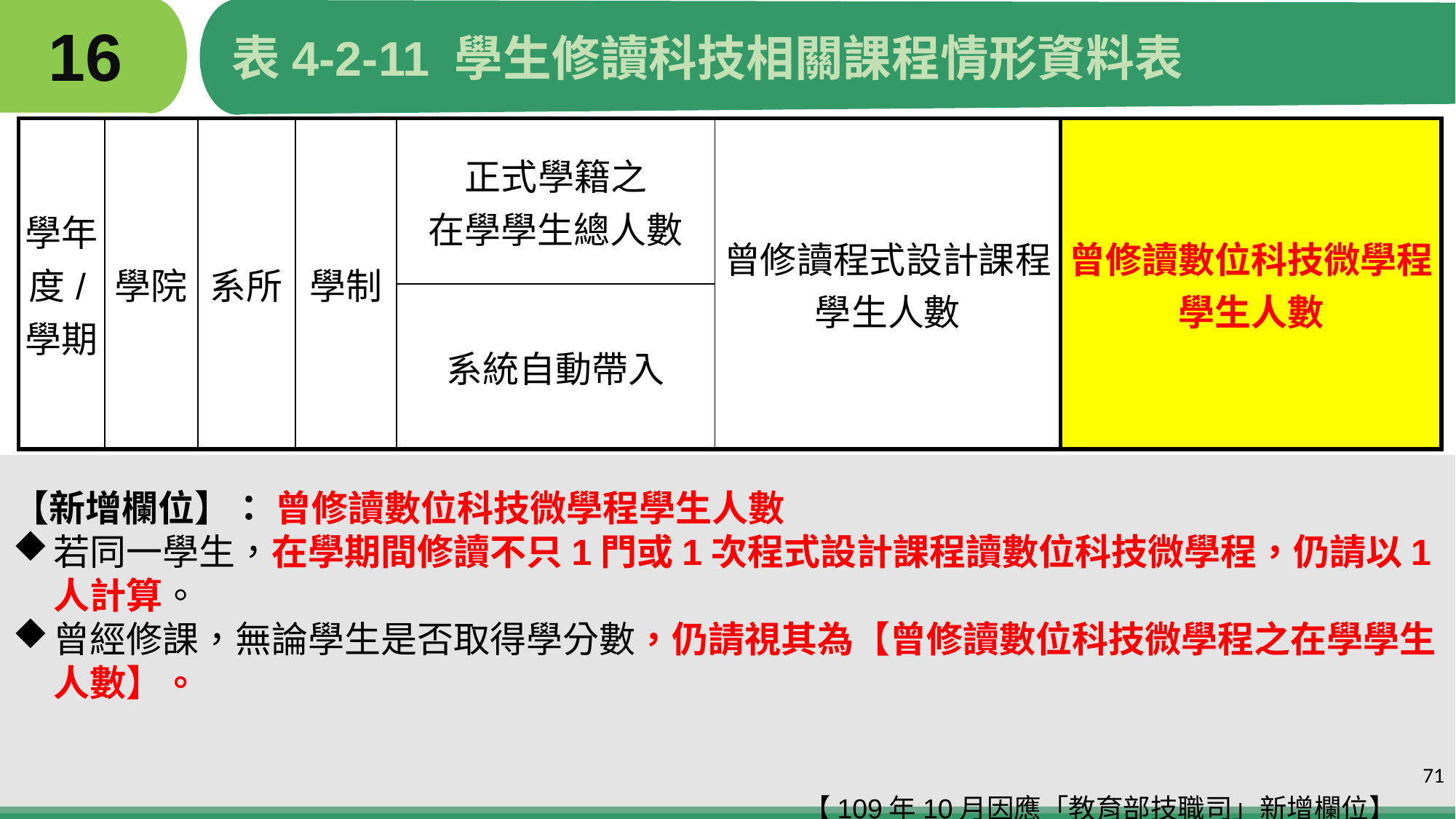

# 16
表4-2-11 學生修讀科技相關課程情形資料表
| 學年度/學期 | 學院 | 系所 | 學制 | 正式學籍之 在學學生總人數 | 曾修讀程式設計課程 學生人數 | 曾修讀數位科技微學程學生人數 |
| --- | --- | --- | --- | --- | --- | --- |
|  |  |  |  | 系統自動帶入 |  |  |
【新增欄位】： 曾修讀數位科技微學程學生人數
若同一學生，在學期間修讀不只1門或1次程式設計課程讀數位科技微學程，仍請以1人計算。
曾經修課，無論學生是否取得學分數，仍請視其為【曾修讀數位科技微學程之在學學生人數】。

                                                                                                                       【109年10月因應「教育部技職司」新增欄位】

71